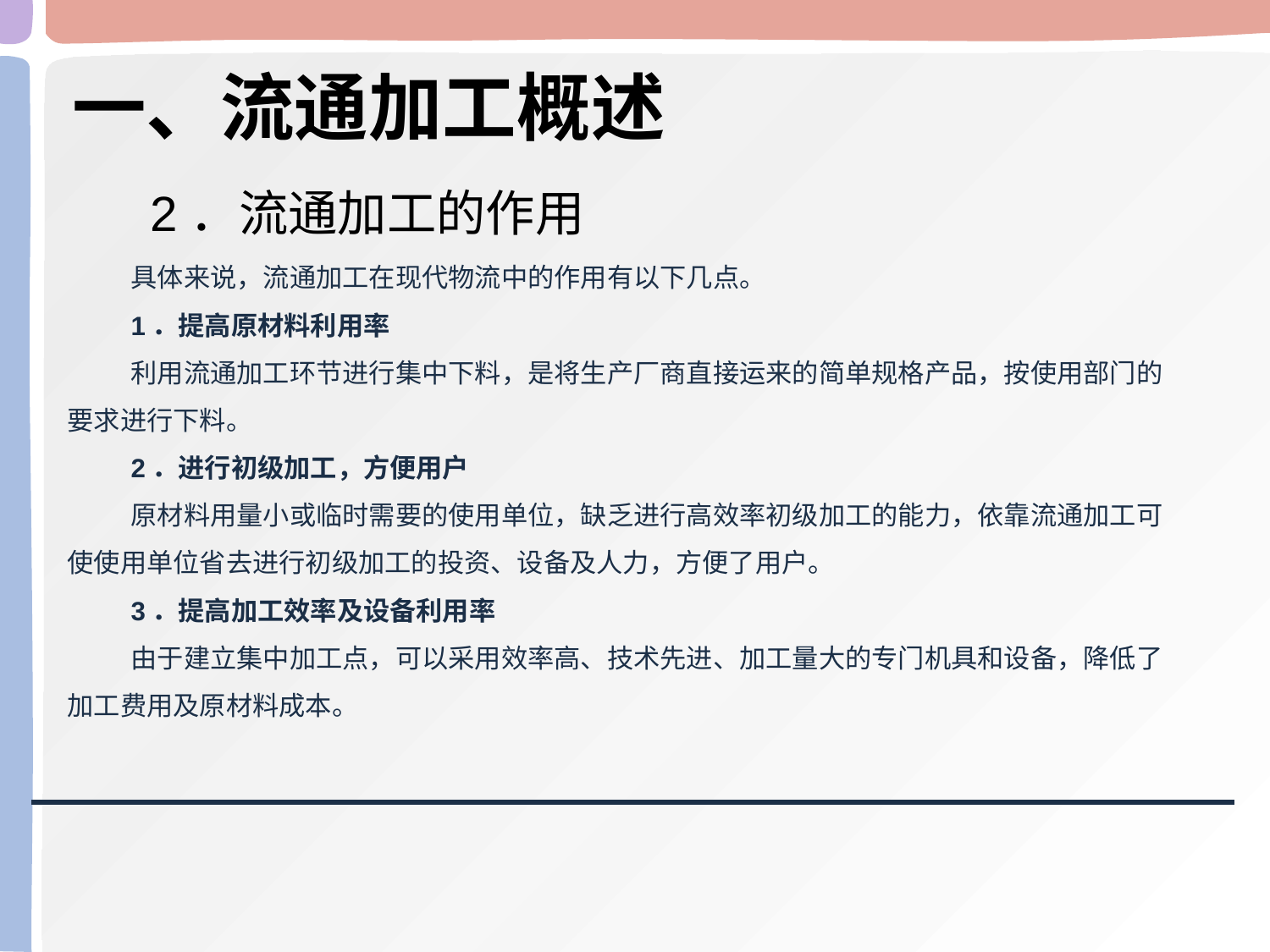

# 一、流通加工概述
2．流通加工的作用
具体来说，流通加工在现代物流中的作用有以下几点。
1．提高原材料利用率
利用流通加工环节进行集中下料，是将生产厂商直接运来的简单规格产品，按使用部门的要求进行下料。
2．进行初级加工，方便用户
原材料用量小或临时需要的使用单位，缺乏进行高效率初级加工的能力，依靠流通加工可使使用单位省去进行初级加工的投资、设备及人力，方便了用户。
3．提高加工效率及设备利用率
由于建立集中加工点，可以采用效率高、技术先进、加工量大的专门机具和设备，降低了加工费用及原材料成本。